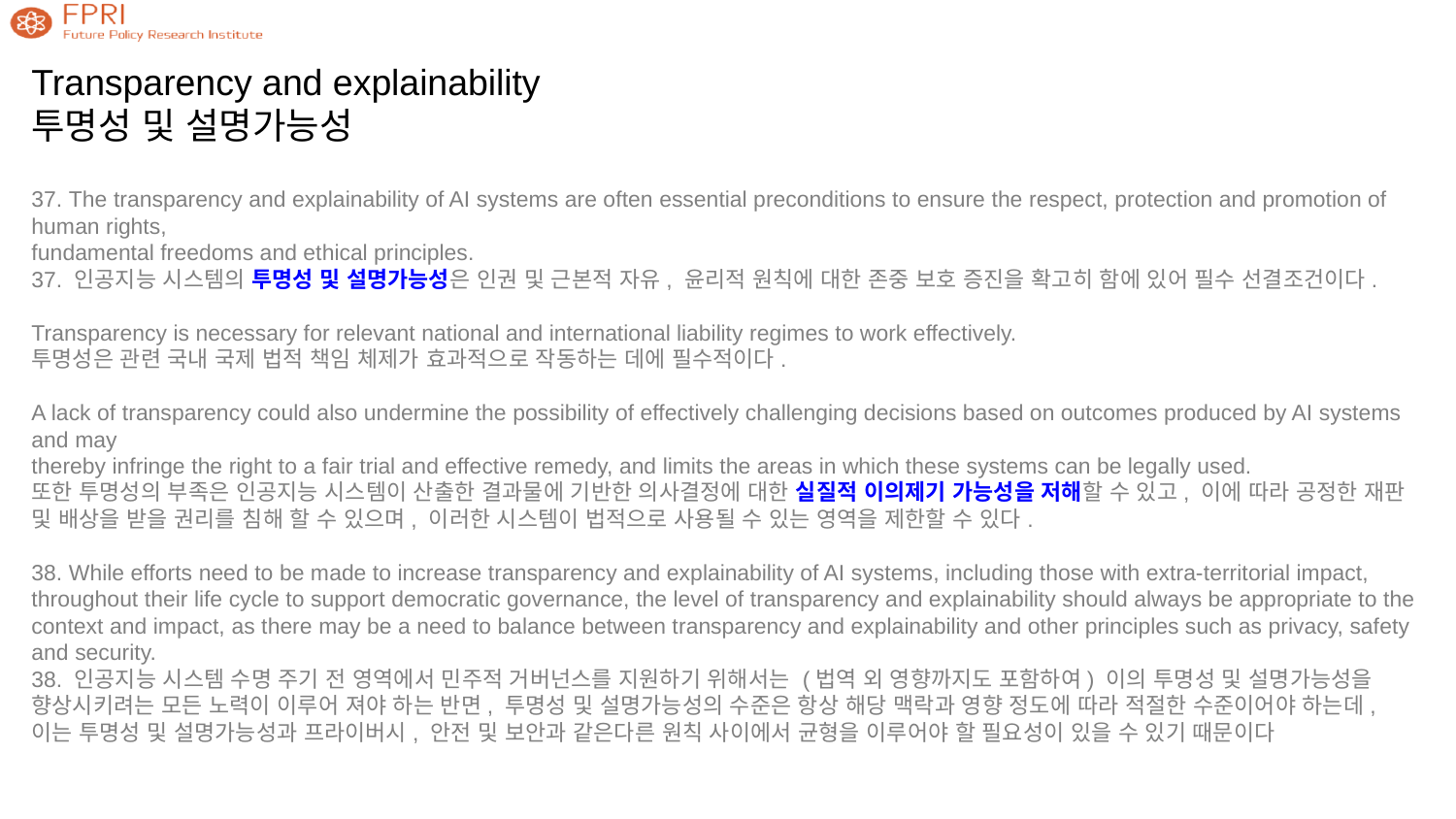

Transparency and explainability
투명성 및 설명가능성
37. The transparency and explainability of AI systems are often essential preconditions to ensure the respect, protection and promotion of human rights,
fundamental freedoms and ethical principles.
37. 인공지능 시스템의 투명성 및 설명가능성은 인권 및 근본적 자유, 윤리적 원칙에 대한 존중 보호 증진을 확고히 함에 있어 필수 선결조건이다.

Transparency is necessary for relevant national and international liability regimes to work effectively.
투명성은 관련 국내 국제 법적 책임 체제가 효과적으로 작동하는 데에 필수적이다.

A lack of transparency could also undermine the possibility of effectively challenging decisions based on outcomes produced by AI systems and may
thereby infringe the right to a fair trial and effective remedy, and limits the areas in which these systems can be legally used.
또한 투명성의 부족은 인공지능 시스템이 산출한 결과물에 기반한 의사결정에 대한 실질적 이의제기 가능성을 저해할 수 있고, 이에 따라 공정한 재판 및 배상을 받을 권리를 침해 할 수 있으며, 이러한 시스템이 법적으로 사용될 수 있는 영역을 제한할 수 있다.

38. While efforts need to be made to increase transparency and explainability of AI systems, including those with extra-territorial impact, throughout their life cycle to support democratic governance, the level of transparency and explainability should always be appropriate to the context and impact, as there may be a need to balance between transparency and explainability and other principles such as privacy, safety and security.
38. 인공지능 시스템 수명 주기 전 영역에서 민주적 거버넌스를 지원하기 위해서는 (법역 외 영향까지도 포함하여) 이의 투명성 및 설명가능성을 향상시키려는 모든 노력이 이루어 져야 하는 반면, 투명성 및 설명가능성의 수준은 항상 해당 맥락과 영향 정도에 따라 적절한 수준이어야 하는데, 이는 투명성 및 설명가능성과 프라이버시, 안전 및 보안과 같은다른 원칙 사이에서 균형을 이루어야 할 필요성이 있을 수 있기 때문이다